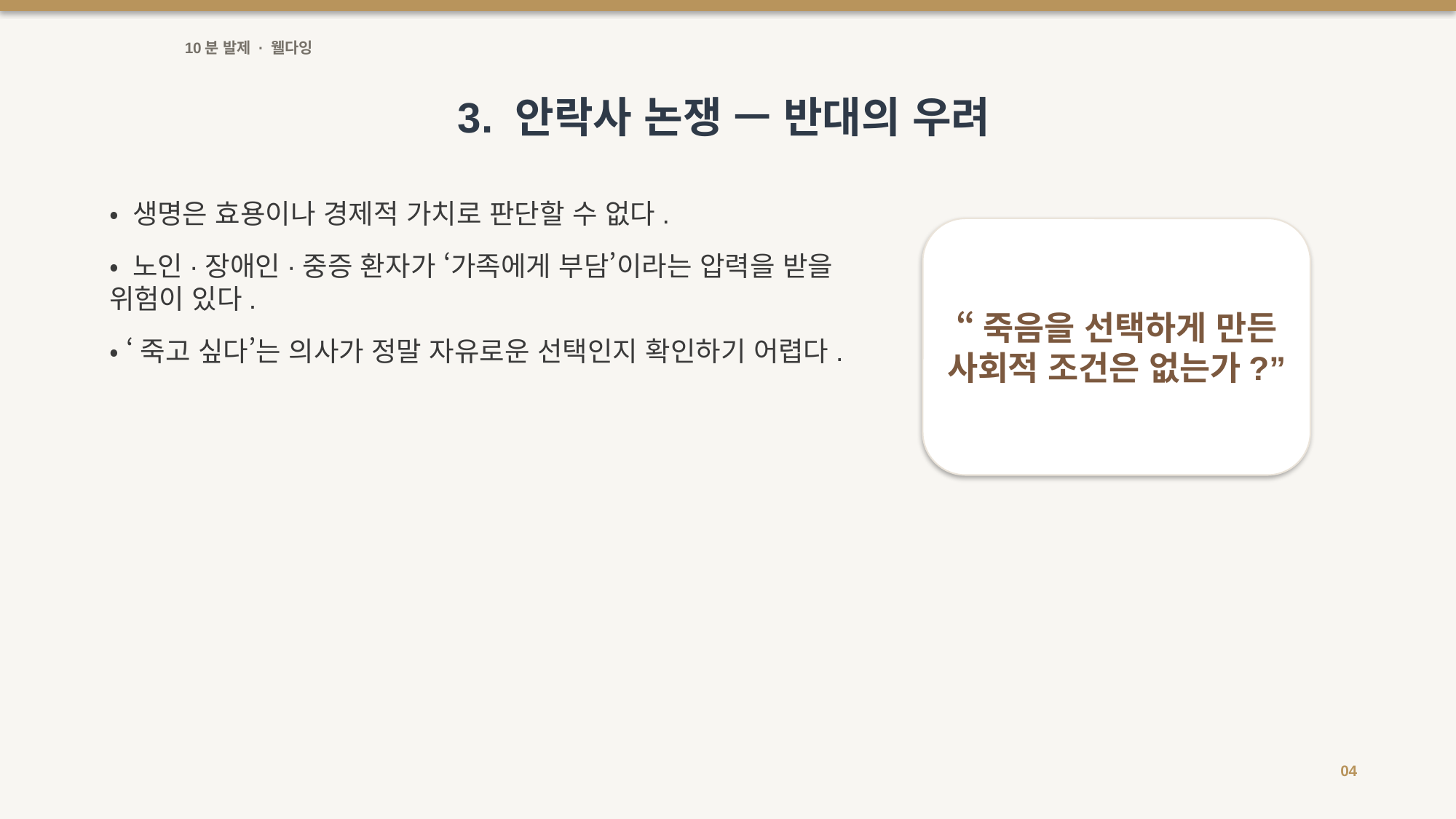

10분 발제 · 웰다잉
3. 안락사 논쟁 — 반대의 우려
• 생명은 효용이나 경제적 가치로 판단할 수 없다.
• 노인·장애인·중증 환자가 ‘가족에게 부담’이라는 압력을 받을 위험이 있다.
• ‘죽고 싶다’는 의사가 정말 자유로운 선택인지 확인하기 어렵다.

“죽음을 선택하게 만든
사회적 조건은 없는가?”
04